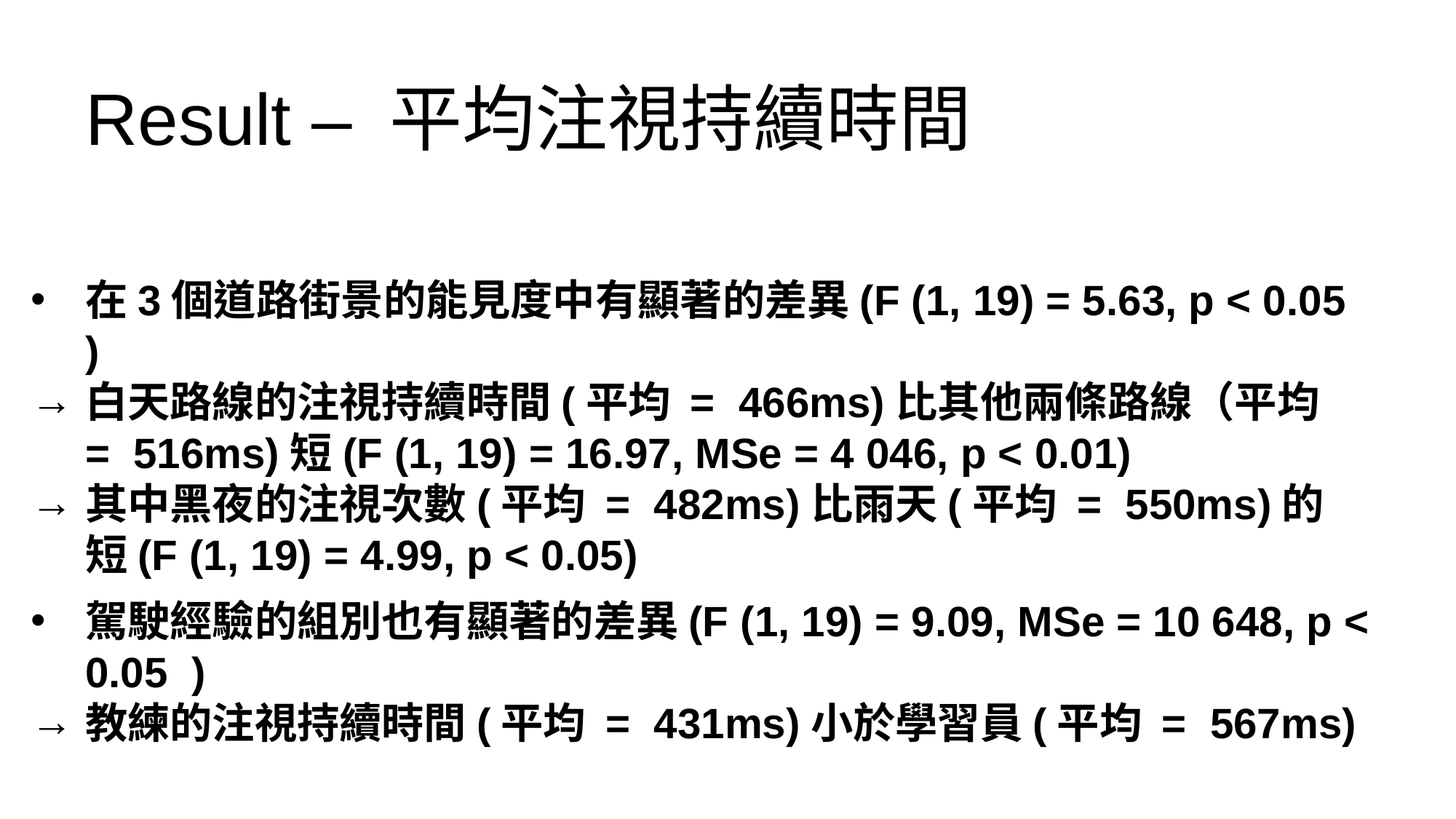

Result – 平均注視持續時間
在3個道路街景的能見度中有顯著的差異(F (1, 19) = 5.63, p < 0.05 )
白天路線的注視持續時間(平均 =  466ms)比其他兩條路線（平均 =  516ms)短(F (1, 19) = 16.97, MSe = 4 046, p < 0.01)
其中黑夜的注視次數(平均 =  482ms)比雨天(平均 =  550ms)的短(F (1, 19) = 4.99, p < 0.05)
駕駛經驗的組別也有顯著的差異(F (1, 19) = 9.09, MSe = 10 648, p < 0.05  )
教練的注視持續時間(平均 =  431ms)小於學習員(平均 =  567ms)